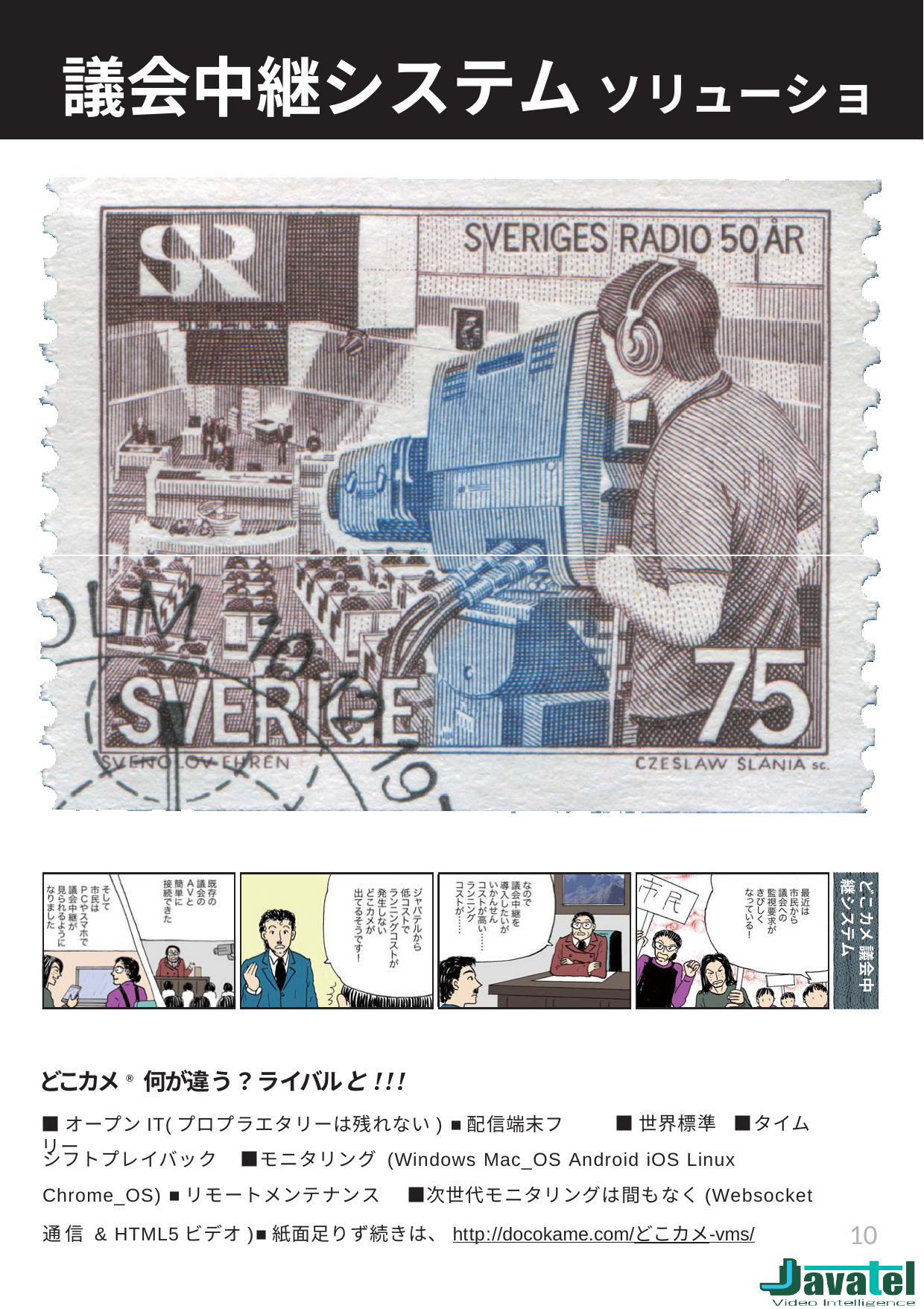

# 議会中継システム ソリューション

どこカメ 議会中継システム

どこカメ®  何が違う？ライバルと!!!
■オープンIT(プロプラエタリーは残れない) ■配信端末フリー
■世界標準	■タイム
シフトプレイバック	■モニタリング (Windows Mac_OS Android iOS Linux
Chrome_OS) ■リモートメンテナンス	■次世代モニタリングは間もなく(Websocket通 信 & HTML5ビデオ)	■紙面足りず続きは、http://docokame.com/どこカメ-vms/
10